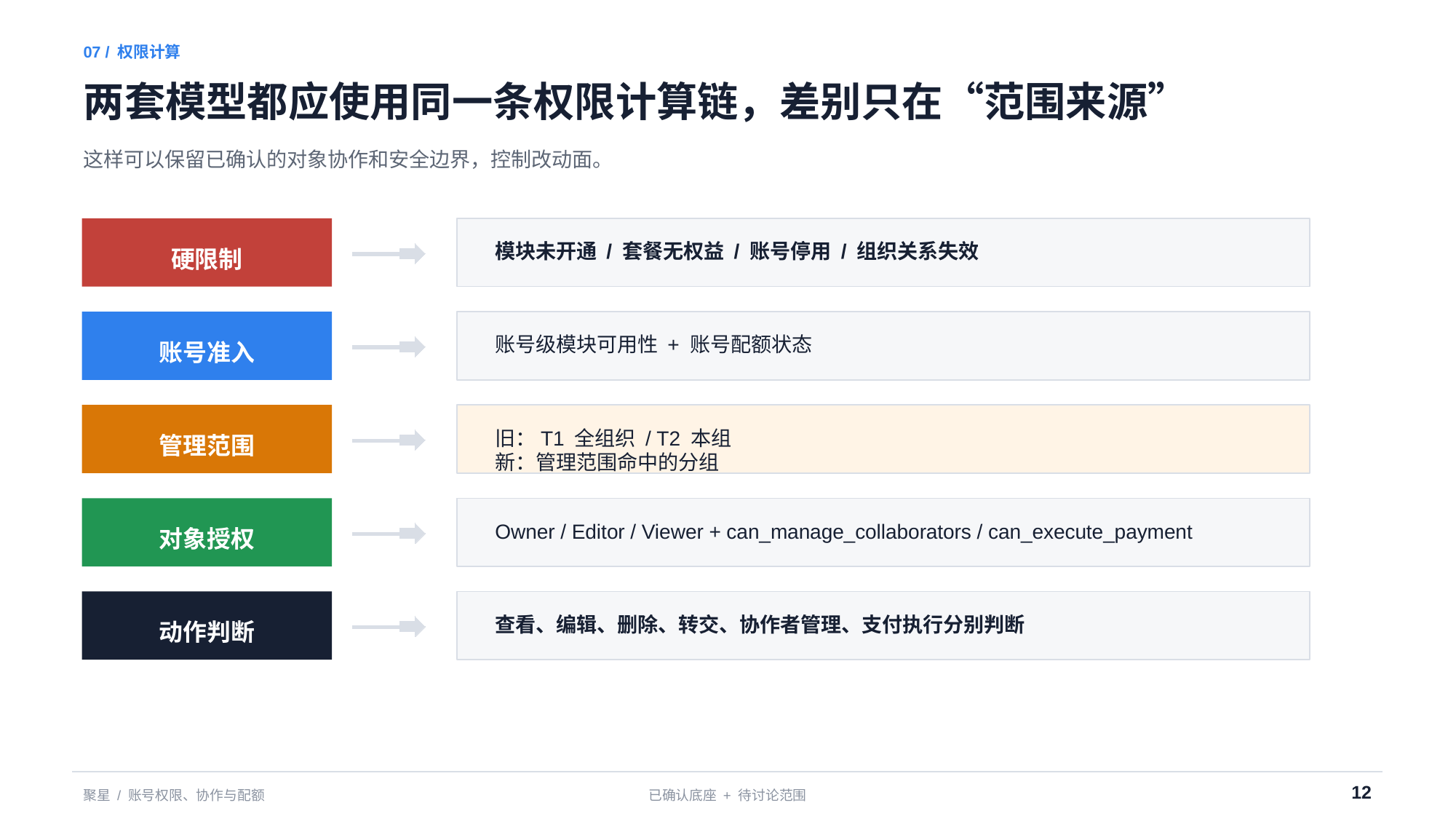

07 / 权限计算
两套模型都应使用同一条权限计算链，差别只在“范围来源”
这样可以保留已确认的对象协作和安全边界，控制改动面。

模块未开通 / 套餐无权益 / 账号停用 / 组织关系失效
硬限制

账号级模块可用性 + 账号配额状态
账号准入

旧：T1 全组织 / T2 本组
新：管理范围命中的分组
管理范围

Owner / Editor / Viewer + can_manage_collaborators / can_execute_payment
对象授权

查看、编辑、删除、转交、协作者管理、支付执行分别判断
动作判断

12
聚星 / 账号权限、协作与配额
已确认底座 + 待讨论范围